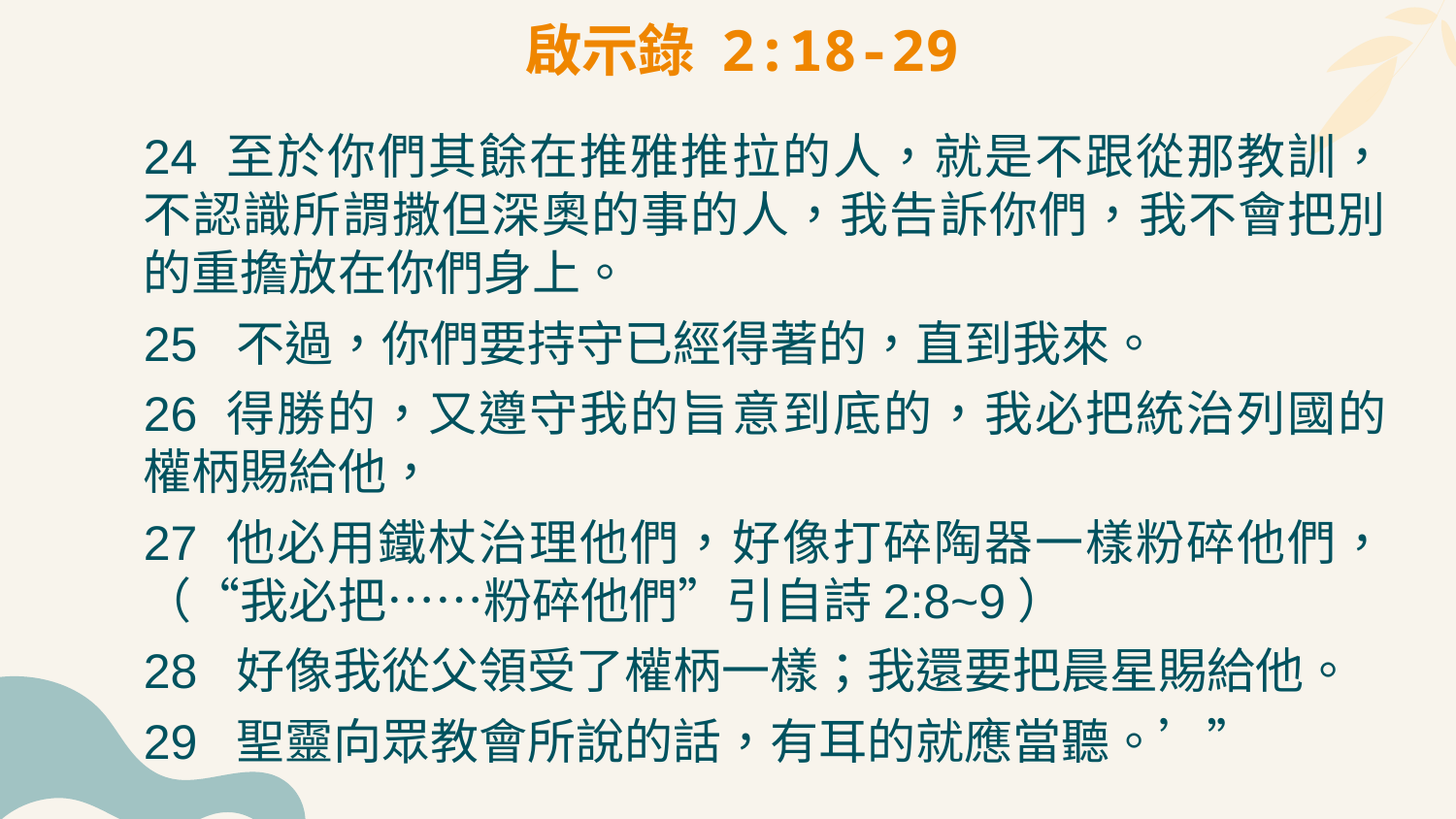

# 啟示錄 2:18-29
24 至於你們其餘在推雅推拉的人，就是不跟從那教訓，不認識所謂撒但深奧的事的人，我告訴你們，我不會把別的重擔放在你們身上。
25  不過，你們要持守已經得著的，直到我來。
26 得勝的，又遵守我的旨意到底的，我必把統治列國的權柄賜給他，
27 他必用鐵杖治理他們，好像打碎陶器一樣粉碎他們，（“我必把……粉碎他們”引自詩2:8~9）
28  好像我從父領受了權柄一樣；我還要把晨星賜給他。
29  聖靈向眾教會所說的話，有耳的就應當聽。’”